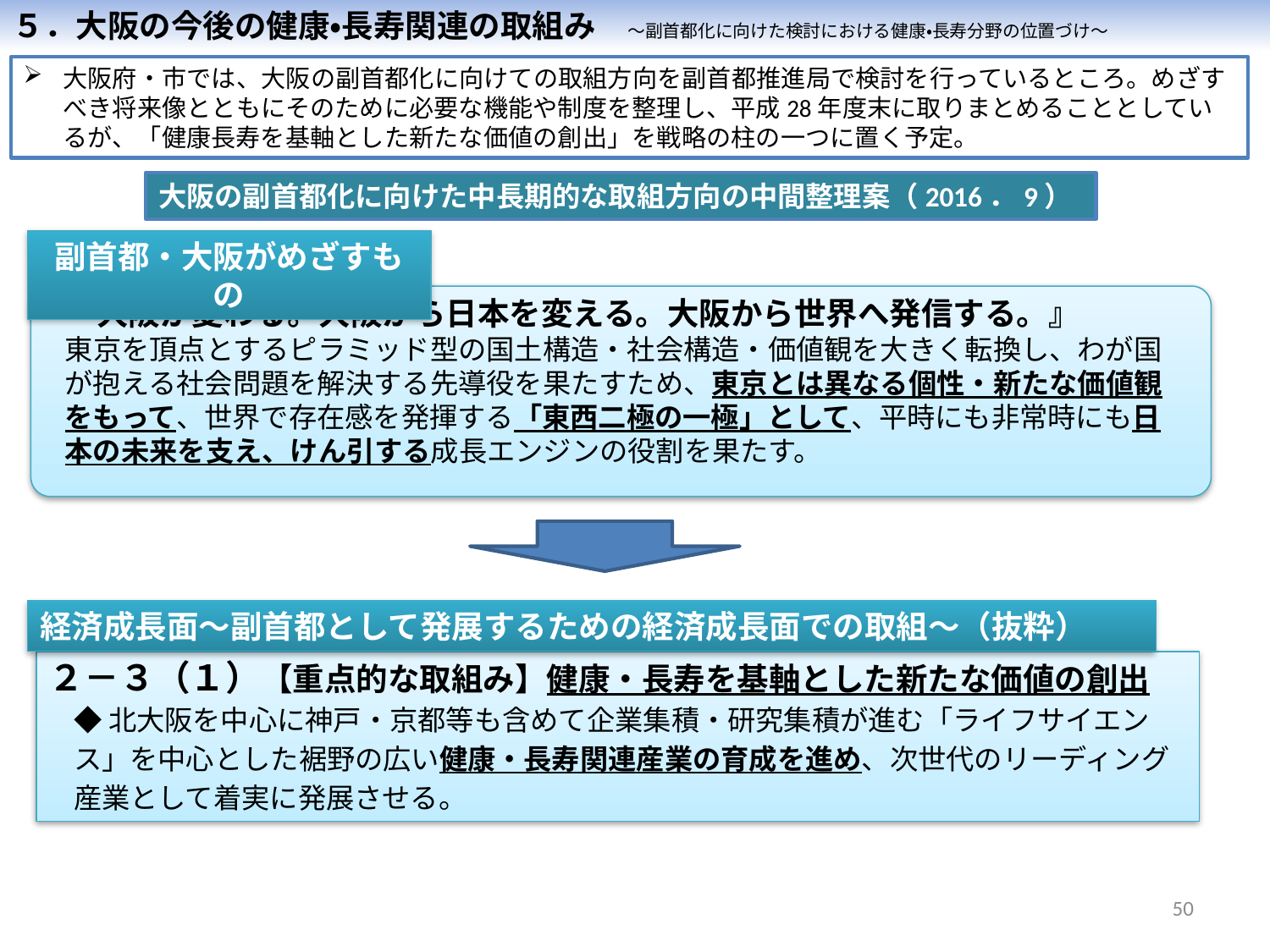

５．大阪の今後の健康・長寿関連の取組み　～副首都化に向けた検討における健康・長寿分野の位置づけ～
大阪府・市では、大阪の副首都化に向けての取組方向を副首都推進局で検討を行っているところ。めざすべき将来像とともにそのために必要な機能や制度を整理し、平成28年度末に取りまとめることとしているが、「健康長寿を基軸とした新たな価値の創出」を戦略の柱の一つに置く予定。
大阪の副首都化に向けた中長期的な取組方向の中間整理案（2016．9）
副首都・大阪がめざすもの

『大阪が変わる。大阪から日本を変える。大阪から世界へ発信する。』
東京を頂点とするピラミッド型の国土構造・社会構造・価値観を大きく転換し、わが国が抱える社会問題を解決する先導役を果たすため、東京とは異なる個性・新たな価値観をもって、世界で存在感を発揮する「東西二極の一極」として、平時にも非常時にも日本の未来を支え、けん引する成長エンジンの役割を果たす。

経済成長面～副首都として発展するための経済成長面での取組～（抜粋）
２－３（１）【重点的な取組み】健康・長寿を基軸とした新たな価値の創出
◆北大阪を中心に神戸・京都等も含めて企業集積・研究集積が進む「ライフサイエンス」を中心とした裾野の広い健康・長寿関連産業の育成を進め、次世代のリーディング産業として着実に発展させる。
50